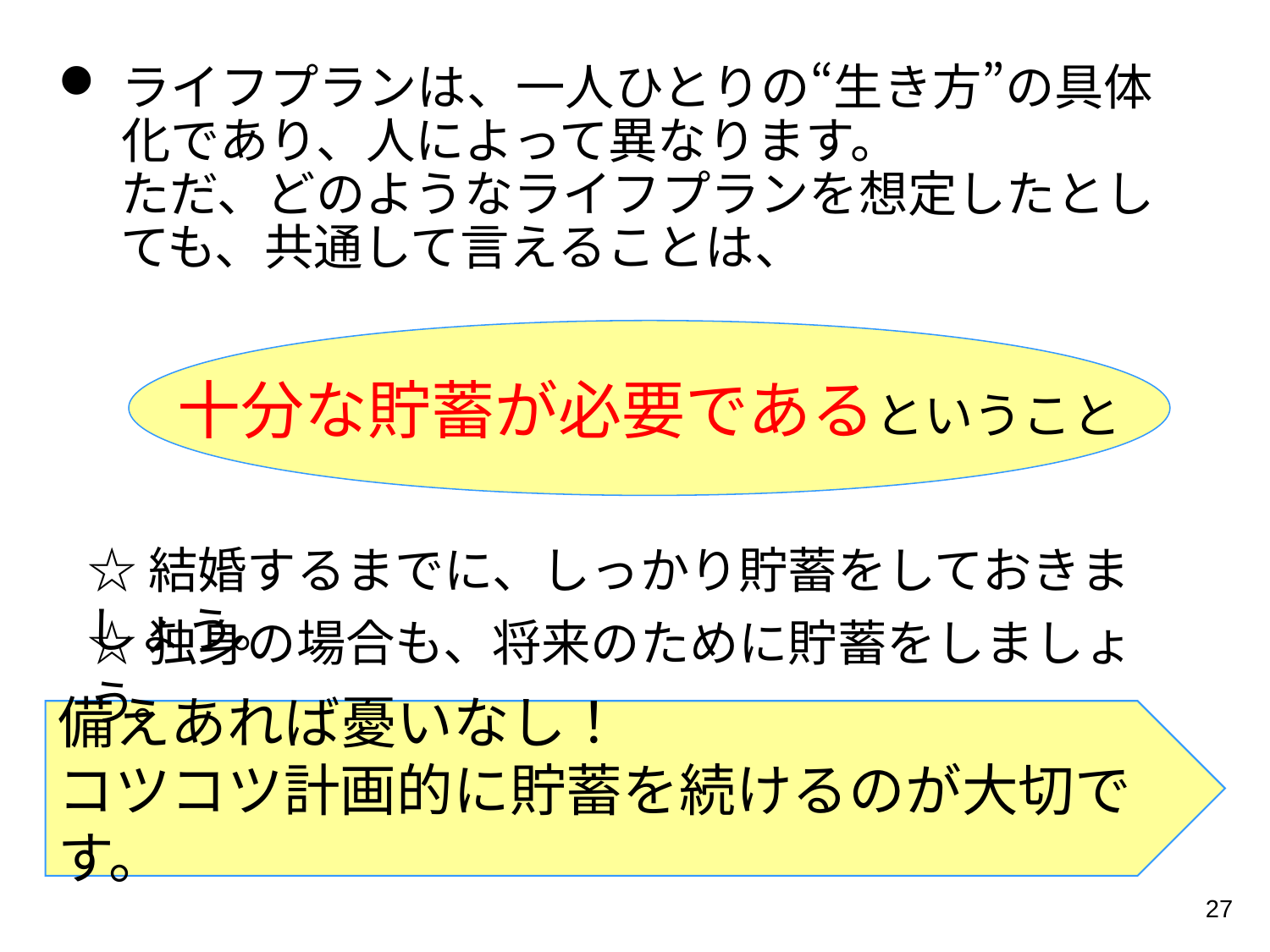

ライフプランは、一人ひとりの“生き方”の具体化であり、人によって異なります。
ただ、どのようなライフプランを想定したとしても、共通して言えることは、
十分な貯蓄が必要であるということ
☆結婚するまでに、しっかり貯蓄をしておきましょう。
☆独身の場合も、将来のために貯蓄をしましょう。
備えあれば憂いなし！
コツコツ計画的に貯蓄を続けるのが大切です。
27